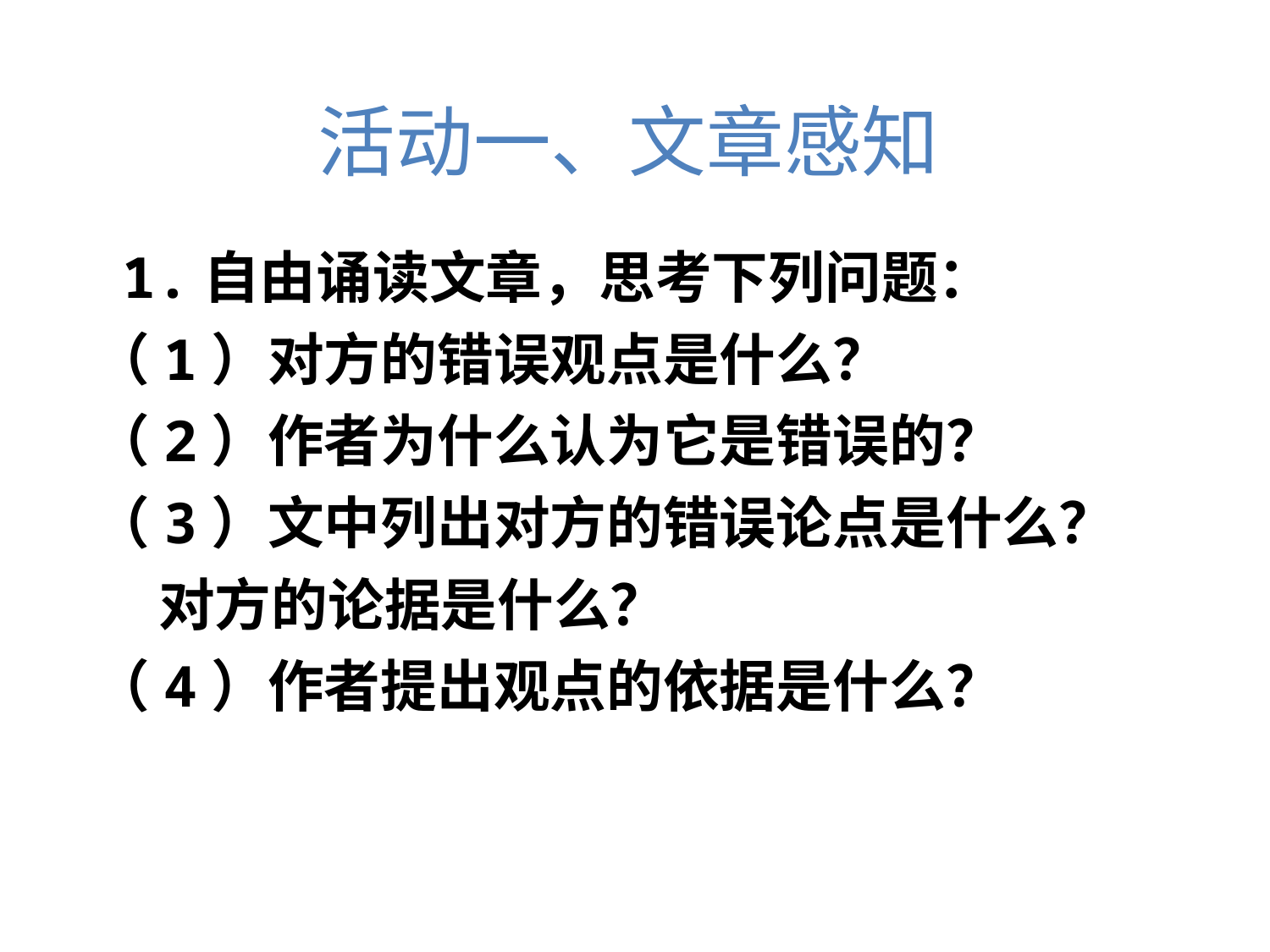

活动一、文章感知

  1.自由诵读文章，思考下列问题：
  （1）对方的错误观点是什么？
  （2）作者为什么认为它是错误的？
  （3）文中列出对方的错误论点是什么？
       对方的论据是什么？
  （4）作者提出观点的依据是什么？